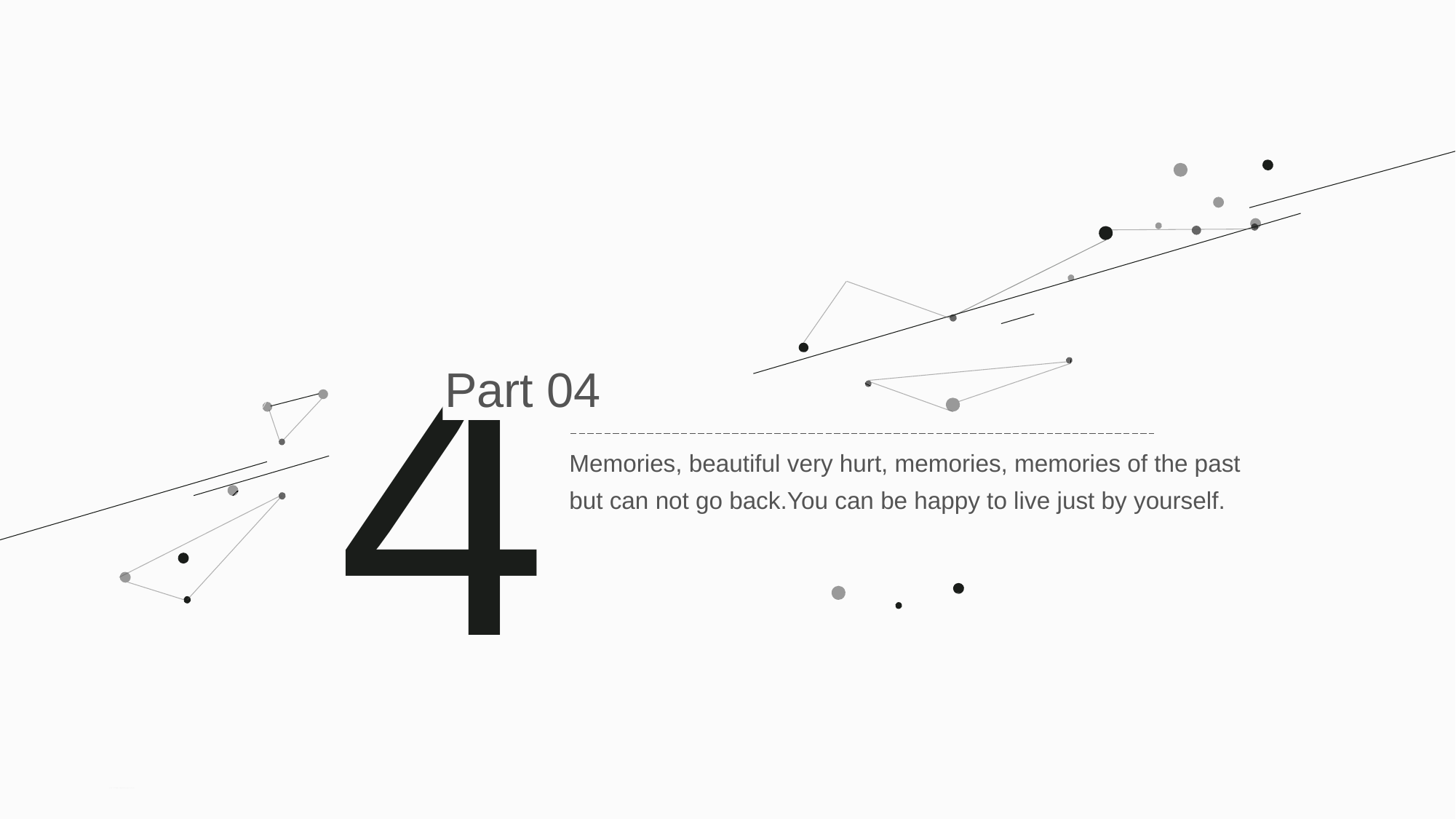

4

Part 04

Memories, beautiful very hurt, memories, memories of the past but can not go back.You can be happy to live just by yourself.

节日PPT模板 http://www.1ppt.com/jieri/